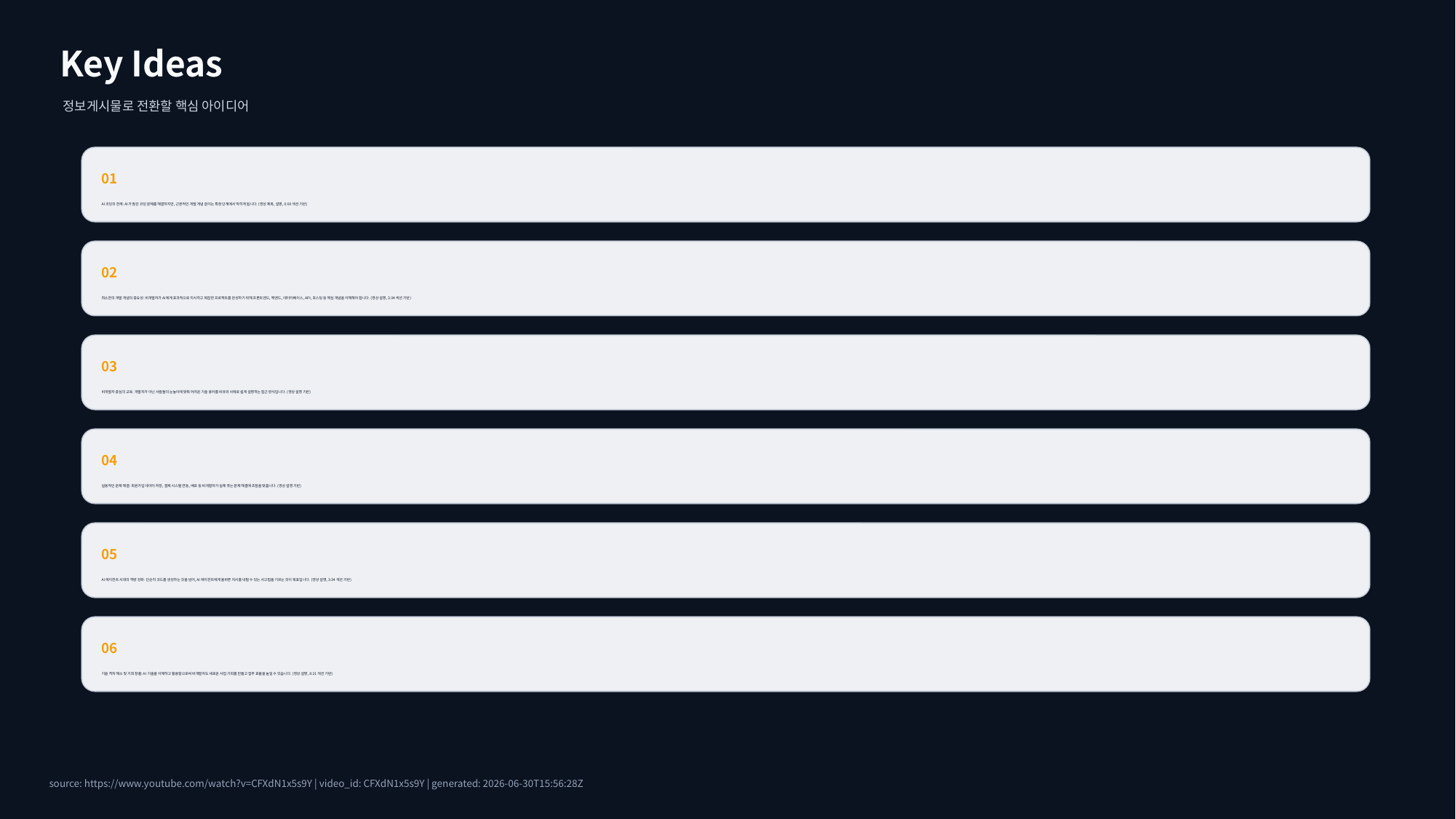

Key Ideas
정보게시물로 전환할 핵심 아이디어

01
AI 코딩의 한계: AI가 많은 코딩 문제를 해결하지만, 근본적인 개발 개념 없이는 특정 단계에서 막히게 됩니다. (영상 제목, 설명, 0:00 섹션 기반)

02
최소한의 개발 개념의 중요성: 비개발자가 AI에게 효과적으로 지시하고 복잡한 프로젝트를 완성하기 위해 프론트엔드, 백엔드, 데이터베이스, API, 호스팅 등 핵심 개념을 이해해야 합니다. (영상 설명, 3:34 섹션 기반)

03
비개발자 중심의 교육: 개발자가 아닌 사람들의 눈높이에 맞춰 어려운 기술 용어를 비유와 사례로 쉽게 설명하는 접근 방식입니다. (영상 설명 기반)

04
실용적인 문제 해결: 회원가입 데이터 저장, 결제 시스템 연동, 배포 등 비개발자가 실제 겪는 문제 해결에 초점을 맞춥니다. (영상 설명 기반)

05
AI 에이전트 시대의 역량 강화: 단순히 코드를 생성하는 것을 넘어, AI 에이전트에게 올바른 지시를 내릴 수 있는 사고법을 기르는 것이 목표입니다. (영상 설명, 3:34 섹션 기반)

06
기술 격차 해소 및 기회 창출: AI 기술을 이해하고 활용함으로써 비개발자도 새로운 사업 기회를 만들고 업무 효율을 높일 수 있습니다. (영상 설명, 8:21 섹션 기반)
source: https://www.youtube.com/watch?v=CFXdN1x5s9Y | video_id: CFXdN1x5s9Y | generated: 2026-06-30T15:56:28Z